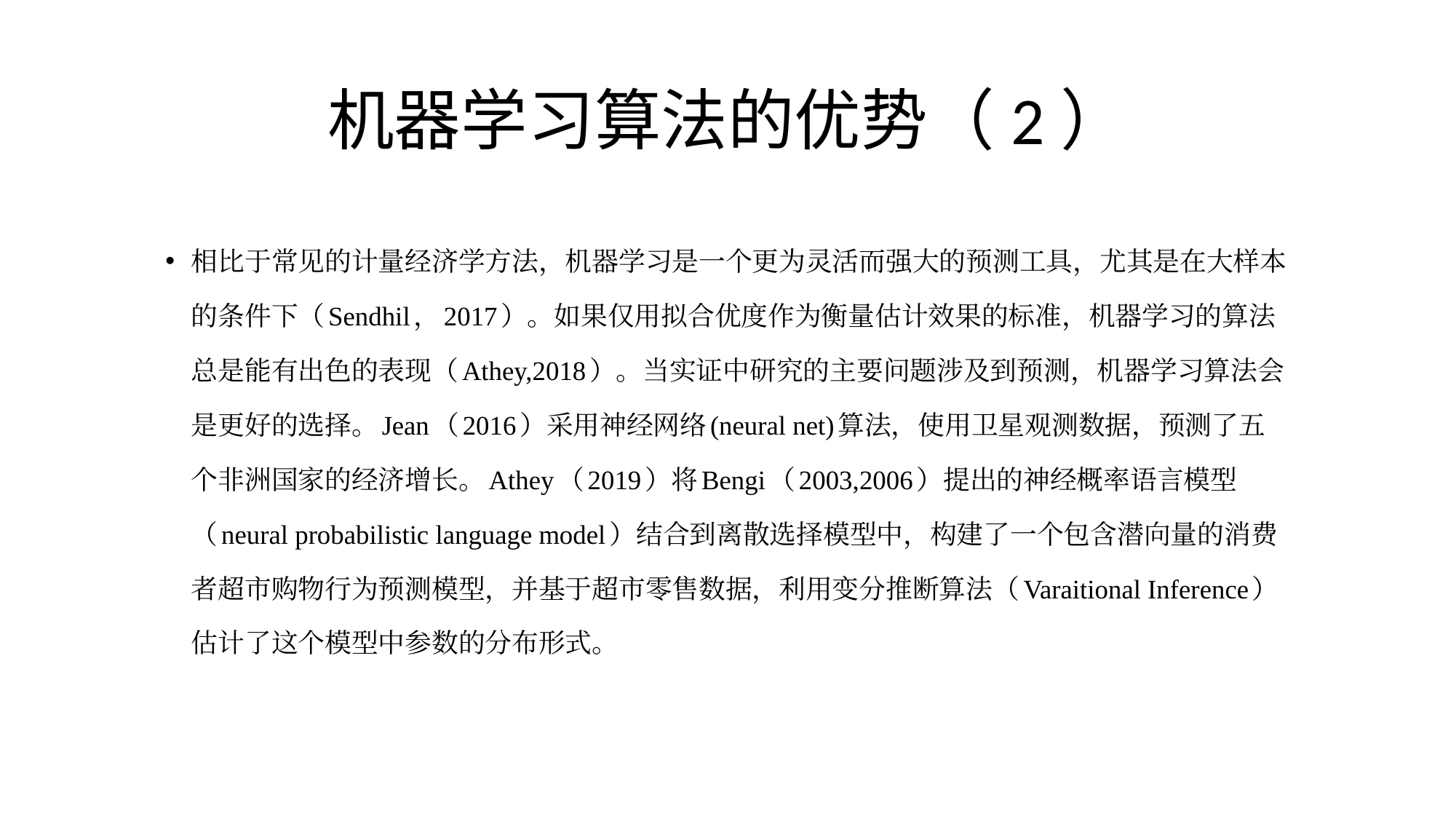

# 机器学习算法的优势（2）
相比于常见的计量经济学方法，机器学习是一个更为灵活而强大的预测工具，尤其是在大样本的条件下（Sendhil，2017）。如果仅用拟合优度作为衡量估计效果的标准，机器学习的算法总是能有出色的表现（Athey,2018）。当实证中研究的主要问题涉及到预测，机器学习算法会是更好的选择。Jean（2016）采用神经网络(neural net)算法，使用卫星观测数据，预测了五个非洲国家的经济增长。Athey（2019）将Bengi（2003,2006）提出的神经概率语言模型（neural probabilistic language model）结合到离散选择模型中，构建了一个包含潜向量的消费者超市购物行为预测模型，并基于超市零售数据，利用变分推断算法（Varaitional Inference）估计了这个模型中参数的分布形式。